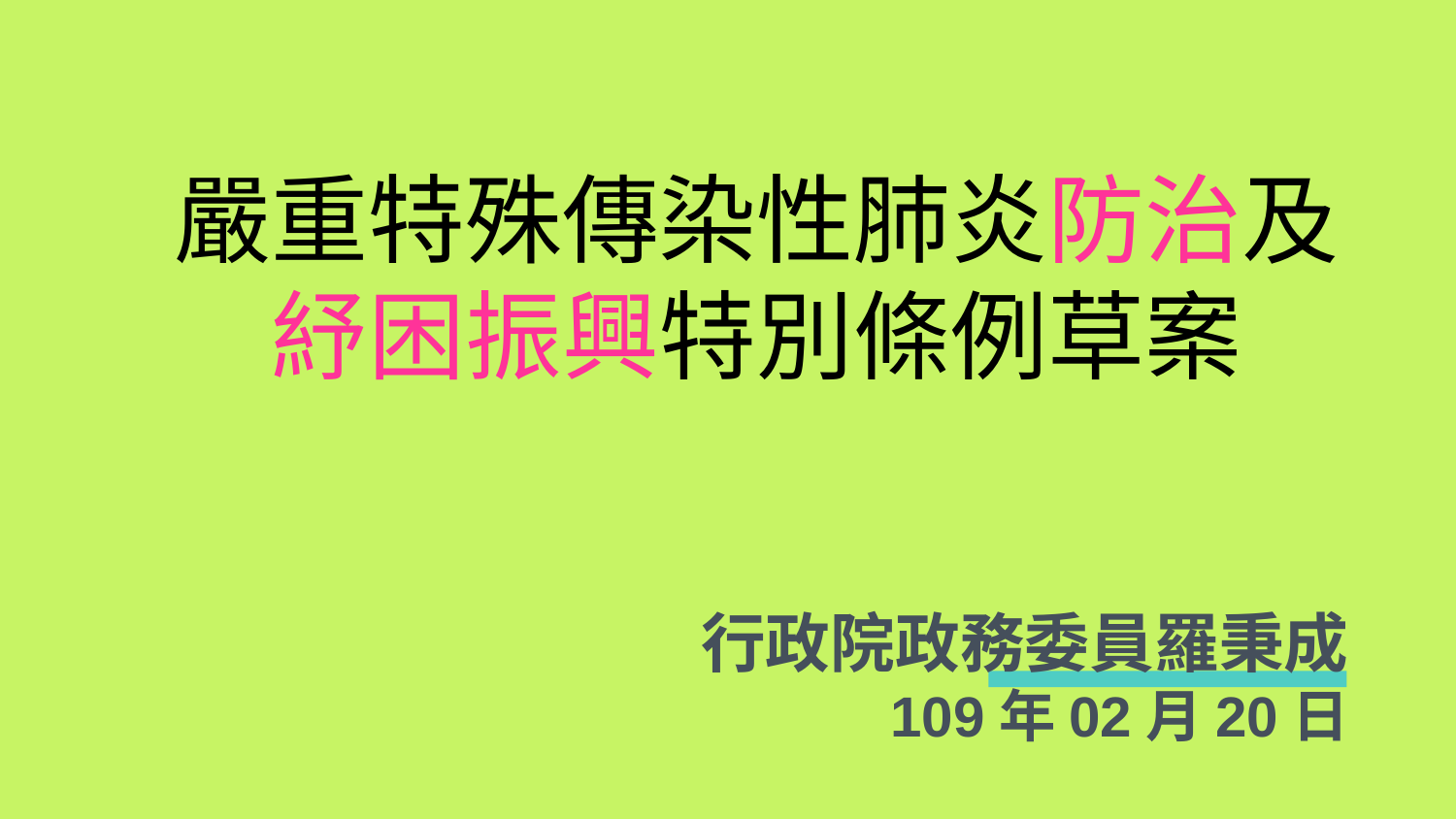

嚴重特殊傳染性肺炎防治及
紓困振興特別條例草案
# 行政院政務委員羅秉成 109年02月20日